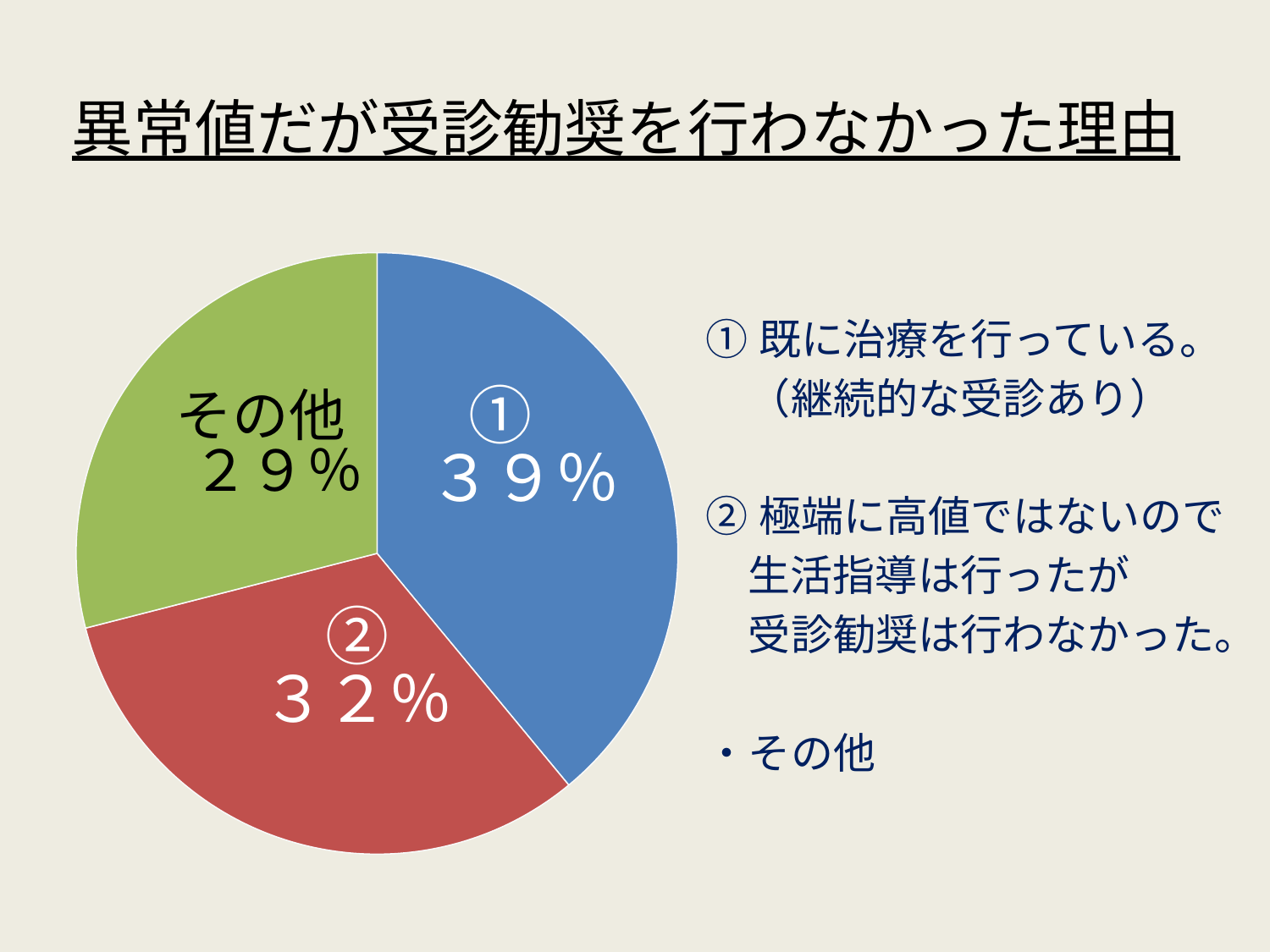

# 異常値だが受診勧奨を行わなかった理由

### Chart

| Category |  |
|---|---|
①既に治療を行っている。
　（継続的な受診あり）

②極端に高値ではないので
　生活指導は行ったが
　受診勧奨は行わなかった。

・その他